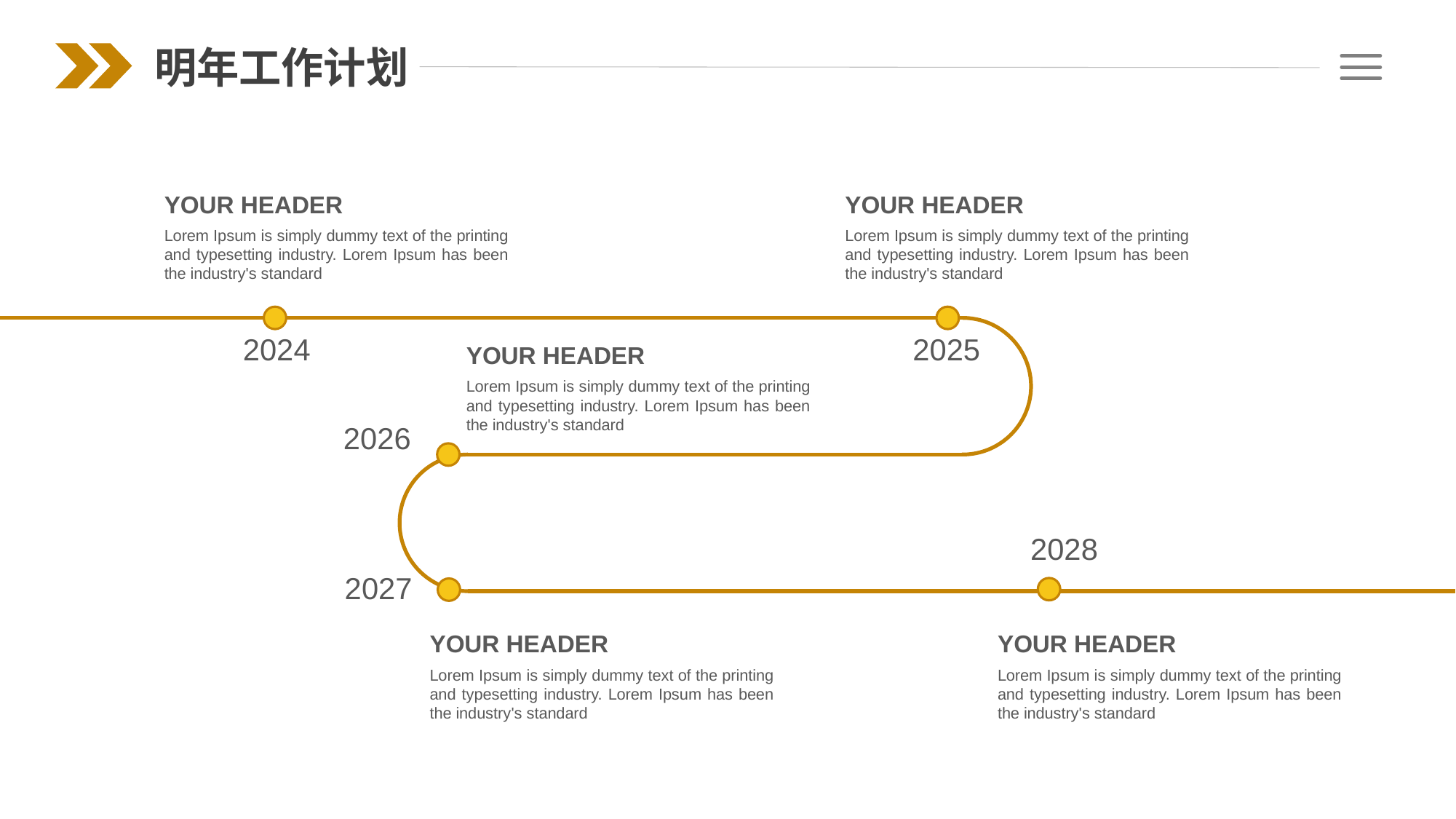

明年工作计划

YOUR HEADER
Lorem Ipsum is simply dummy text of the printing and typesetting industry. Lorem Ipsum has been the industry's standard
YOUR HEADER
Lorem Ipsum is simply dummy text of the printing and typesetting industry. Lorem Ipsum has been the industry's standard

2024
2025
YOUR HEADER
Lorem Ipsum is simply dummy text of the printing and typesetting industry. Lorem Ipsum has been the industry's standard
2026

2028
2027

YOUR HEADER
Lorem Ipsum is simply dummy text of the printing and typesetting industry. Lorem Ipsum has been the industry's standard
YOUR HEADER
Lorem Ipsum is simply dummy text of the printing and typesetting industry. Lorem Ipsum has been the industry's standard